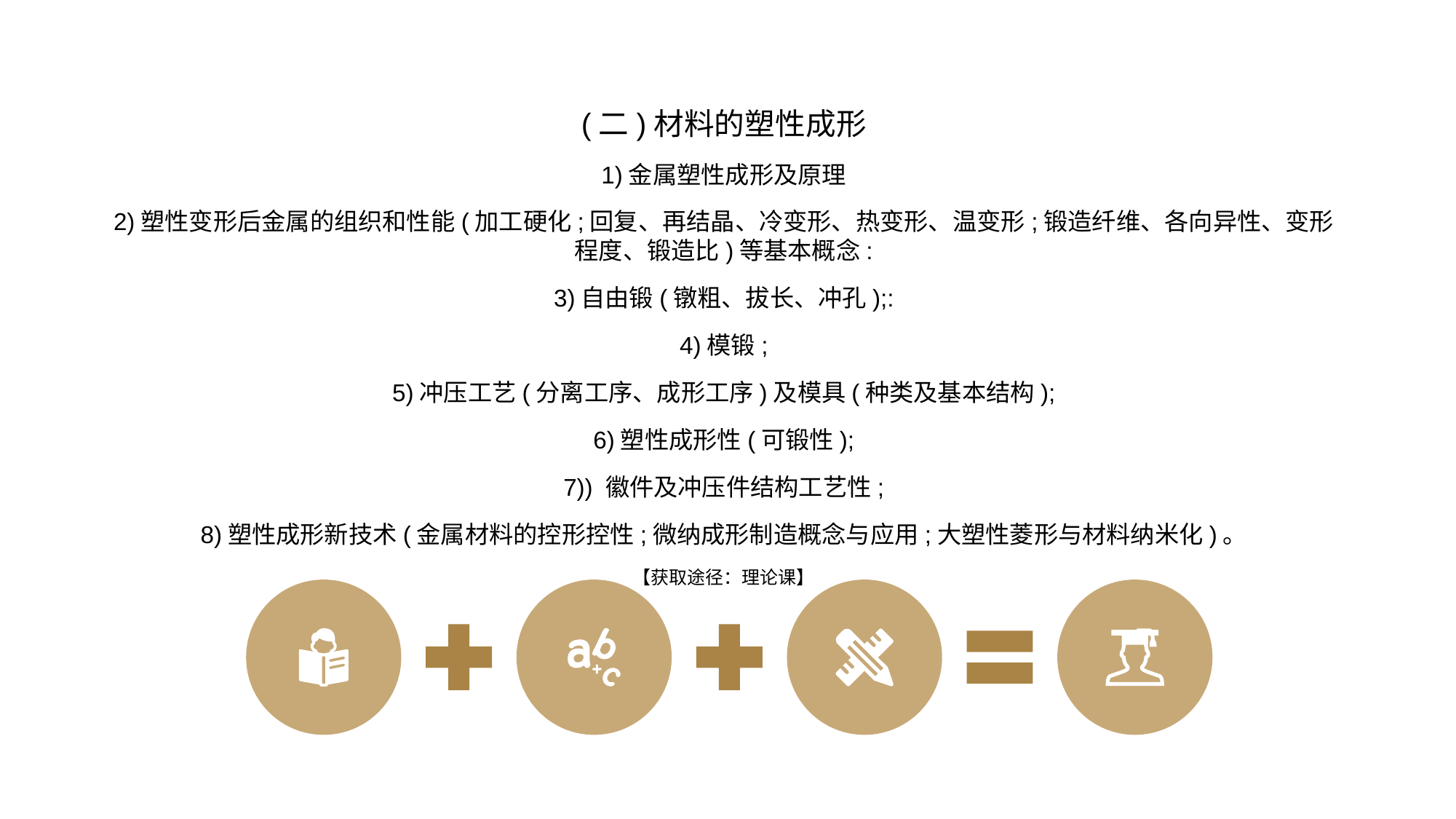

(二)材料的塑性成形
1)金属塑性成形及原理
2)塑性变形后金属的组织和性能(加工硬化;回复、再结晶、冷变形、热变形、温变形;锻造纤维、各向异性、变形程度、锻造比)等基本概念:
3)自由锻(镦粗、拔长、冲孔);:
4)模锻;
5)冲压工艺(分离工序、成形工序)及模具(种类及基本结构);
6)塑性成形性(可锻性);
7)) 徽件及冲压件结构工艺性;
8)塑性成形新技术(金属材料的控形控性;微纳成形制造概念与应用;大塑性菱形与材料纳米化)。
【获取途径：理论课】